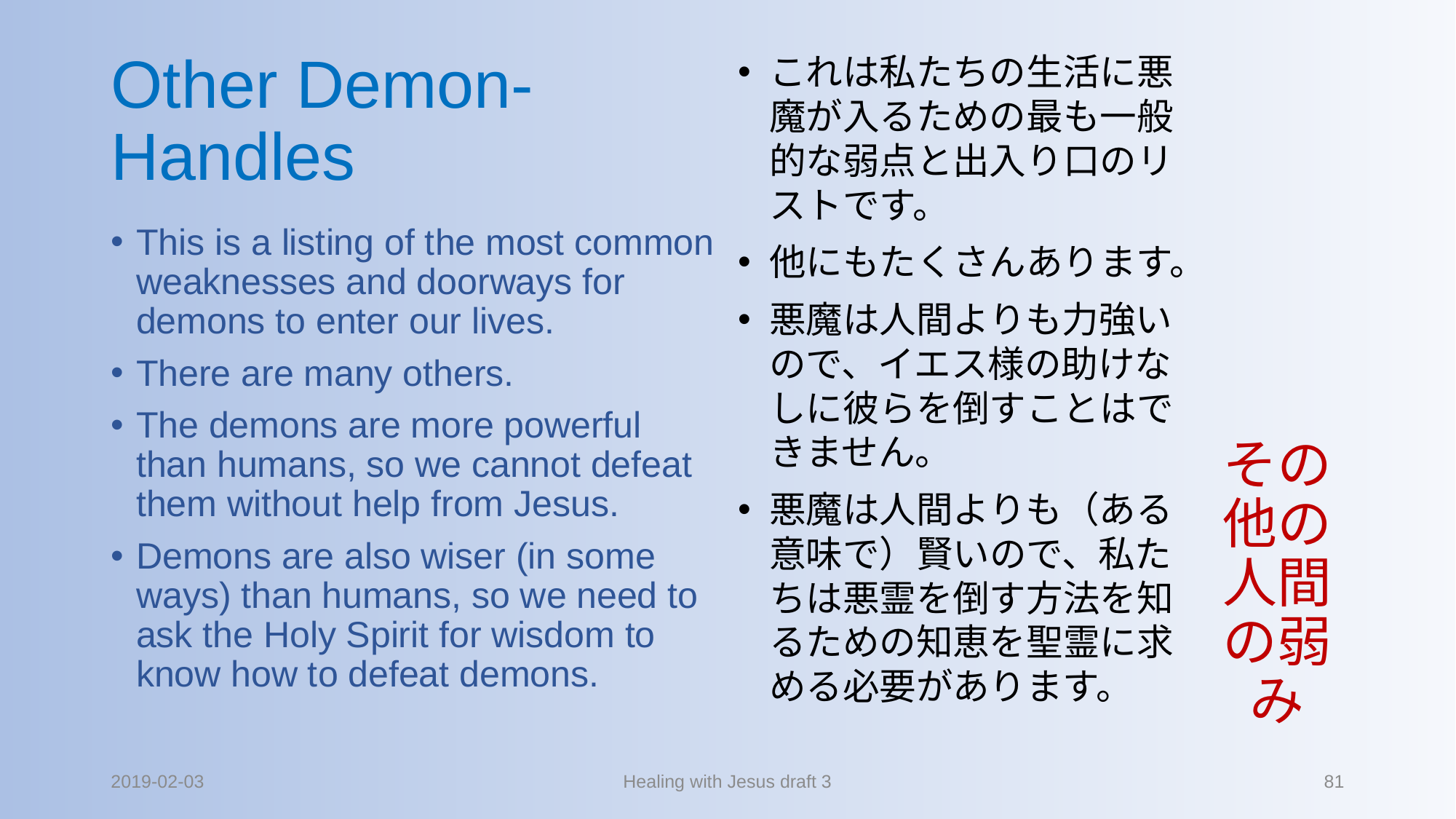

# Other Demon-Handles
これは私たちの生活に悪魔が入るための最も一般的な弱点と出入り口のリストです。
他にもたくさんあります。
悪魔は人間よりも力強いので、イエス様の助けなしに彼らを倒すことはできません。
悪魔は人間よりも（ある意味で）賢いので、私たちは悪霊を倒す方法を知るための知恵を聖霊に求める必要があります。
その他の人間の弱み
This is a listing of the most common weaknesses and doorways for demons to enter our lives.
There are many others.
The demons are more powerful than humans, so we cannot defeat them without help from Jesus.
Demons are also wiser (in some ways) than humans, so we need to ask the Holy Spirit for wisdom to know how to defeat demons.

2019-02-03
Healing with Jesus draft 3
81